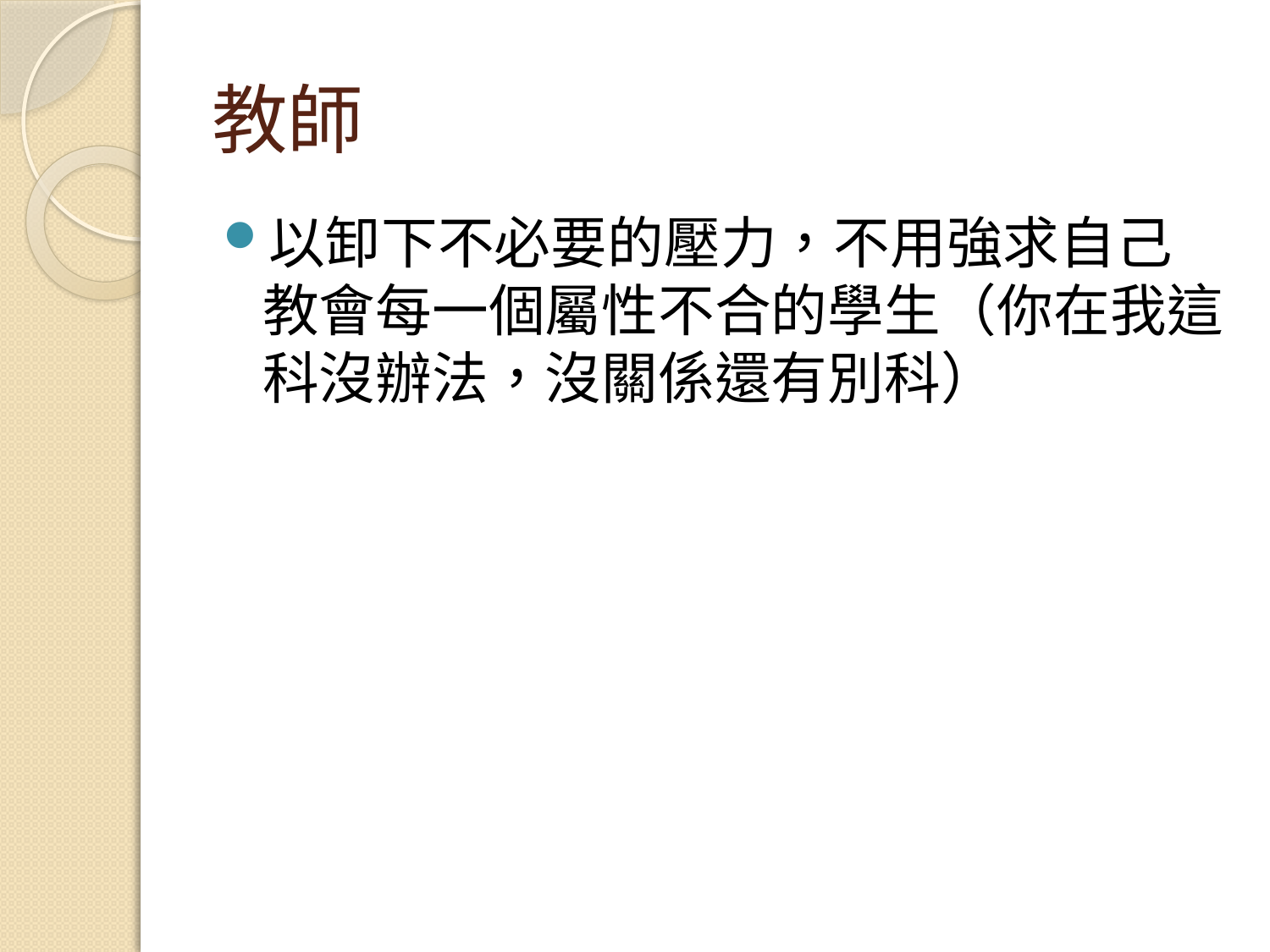

# 教師
以卸下不必要的壓力，不用強求自己教會每一個屬性不合的學生（你在我這科沒辦法，沒關係還有別科）